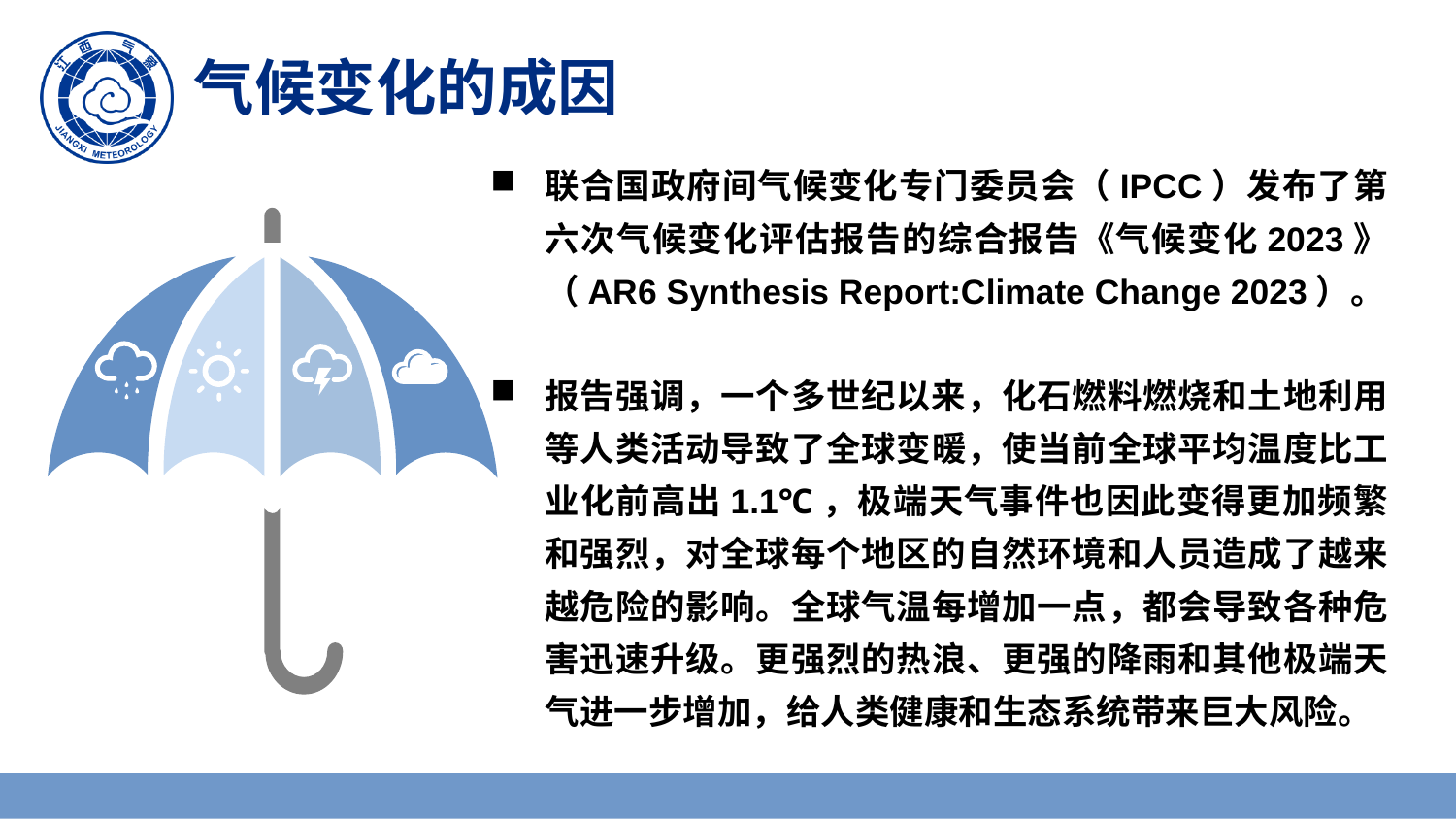

气候变化的成因
联合国政府间气候变化专门委员会（IPCC）发布了第六次气候变化评估报告的综合报告《气候变化2023》（AR6 Synthesis Report:Climate Change 2023）。

报告强调，一个多世纪以来，化石燃料燃烧和土地利用等人类活动导致了全球变暖，使当前全球平均温度比工业化前高出1.1℃，极端天气事件也因此变得更加频繁和强烈，对全球每个地区的自然环境和人员造成了越来越危险的影响。全球气温每增加一点，都会导致各种危害迅速升级。更强烈的热浪、更强的降雨和其他极端天气进一步增加，给人类健康和生态系统带来巨大风险。